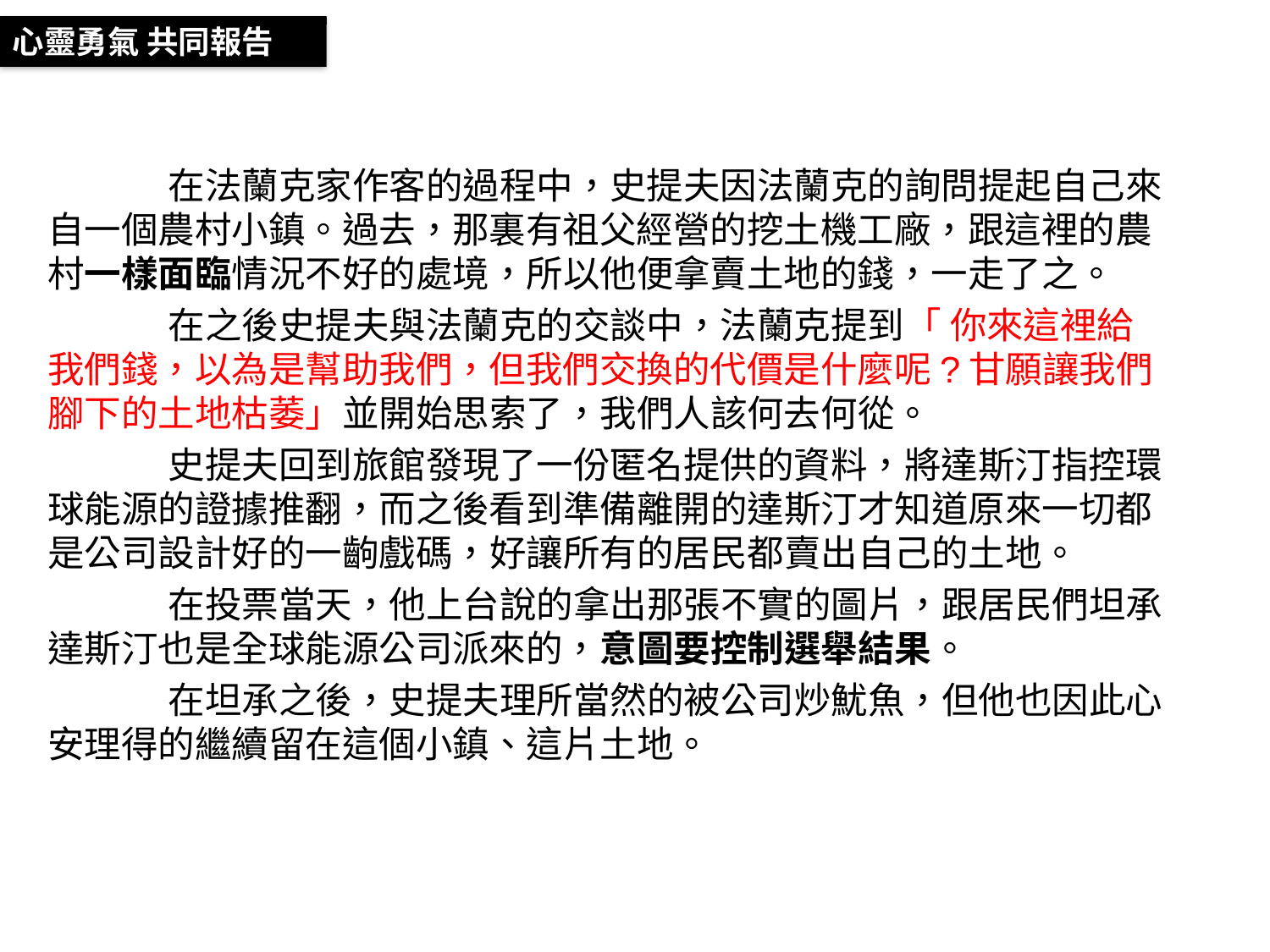

心靈勇氣 共同報告
	在法蘭克家作客的過程中，史提夫因法蘭克的詢問提起自己來自一個農村小鎮。過去，那裏有祖父經營的挖土機工廠，跟這裡的農村一樣面臨情況不好的處境，所以他便拿賣土地的錢，一走了之。
	在之後史提夫與法蘭克的交談中，法蘭克提到「 你來這裡給我們錢，以為是幫助我們，但我們交換的代價是什麼呢?甘願讓我們腳下的土地枯萎」並開始思索了，我們人該何去何從。
	史提夫回到旅館發現了一份匿名提供的資料，將達斯汀指控環球能源的證據推翻，而之後看到準備離開的達斯汀才知道原來一切都是公司設計好的一齣戲碼，好讓所有的居民都賣出自己的土地。
	在投票當天，他上台說的拿出那張不實的圖片，跟居民們坦承達斯汀也是全球能源公司派來的，意圖要控制選舉結果。
	在坦承之後，史提夫理所當然的被公司炒魷魚，但他也因此心安理得的繼續留在這個小鎮、這片土地。